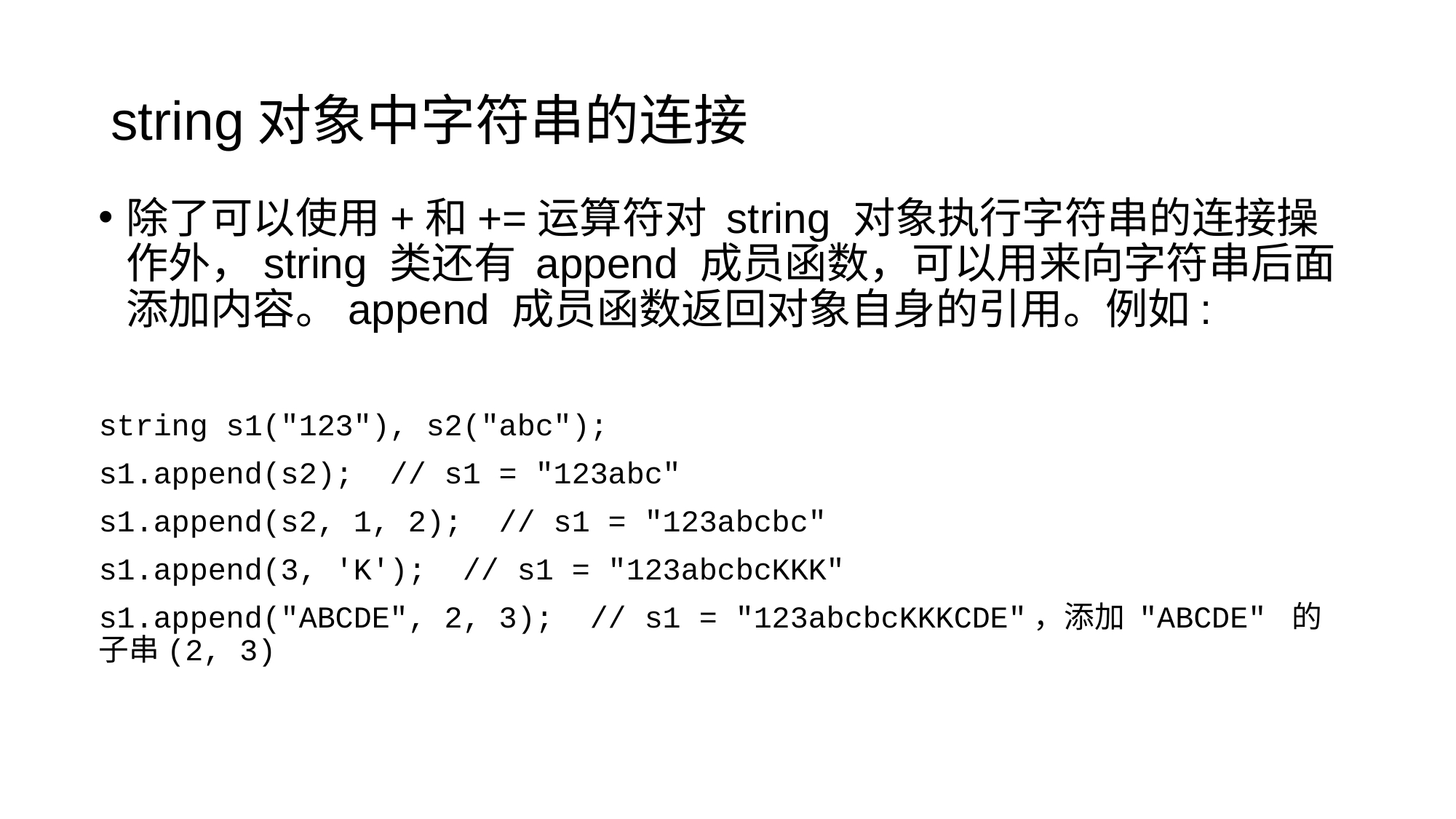

# string对象中字符串的连接
除了可以使用+和+=运算符对 string 对象执行字符串的连接操作外，string 类还有 append 成员函数，可以用来向字符串后面添加内容。append 成员函数返回对象自身的引用。例如:

string s1("123"), s2("abc");
s1.append(s2);  // s1 = "123abc"
s1.append(s2, 1, 2);  // s1 = "123abcbc"
s1.append(3, 'K');  // s1 = "123abcbcKKK"
s1.append("ABCDE", 2, 3);  // s1 = "123abcbcKKKCDE"，添加 "ABCDE" 的子串(2, 3)